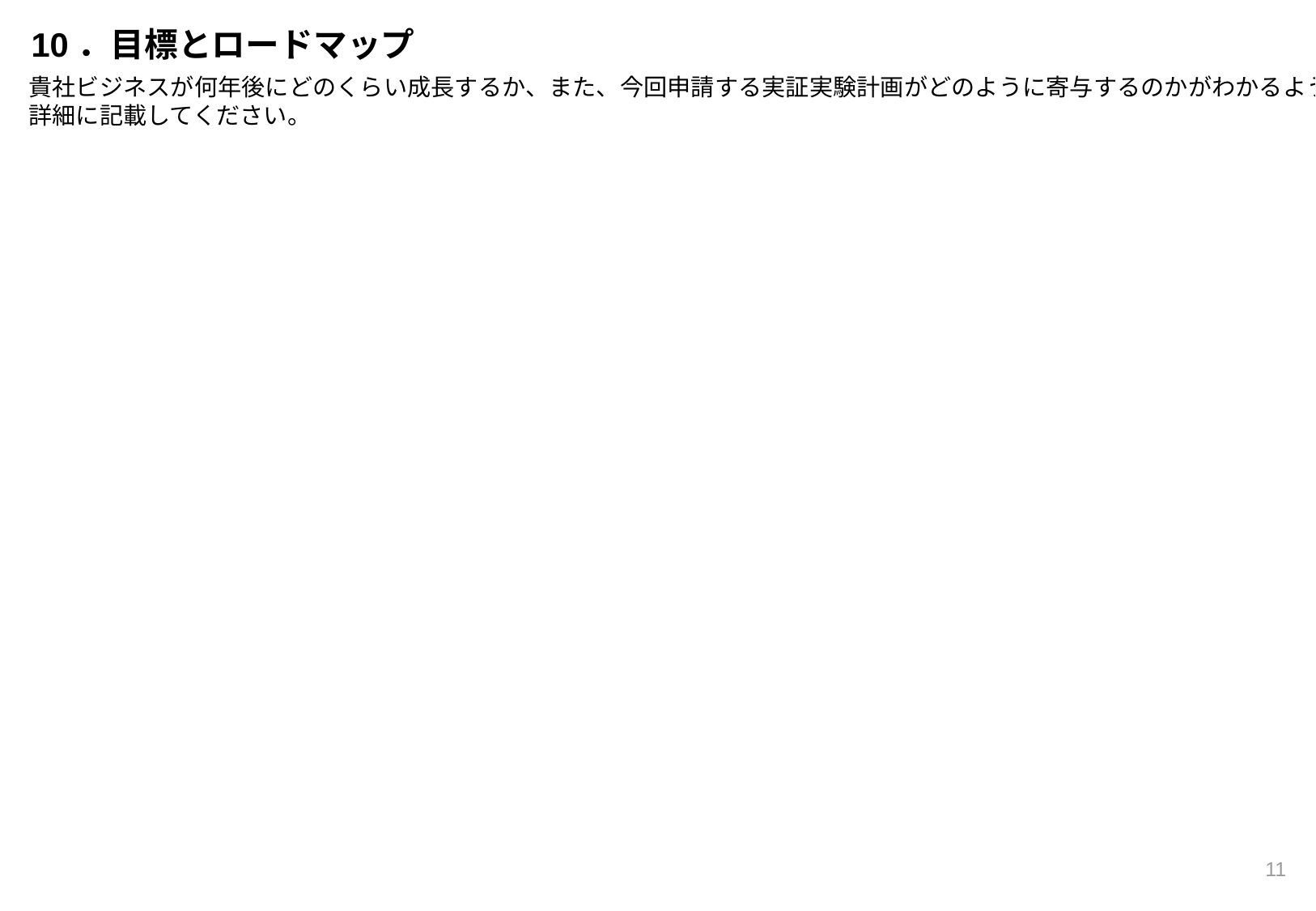

10．目標とロードマップ
貴社ビジネスが何年後にどのくらい成長するか、また、今回申請する実証実験計画がどのように寄与するのかがわかるように、
詳細に記載してください。
11